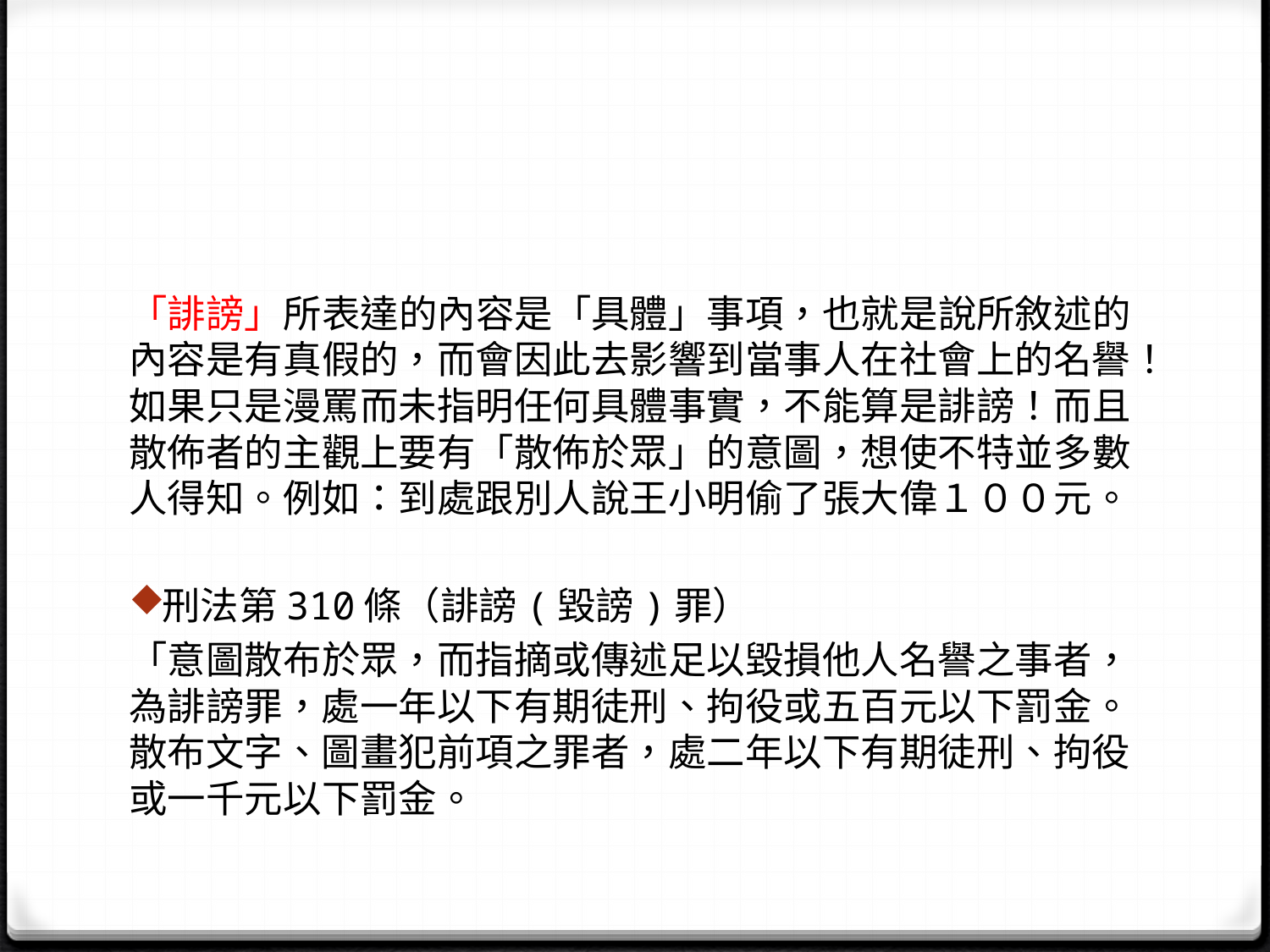

#
「誹謗」所表達的內容是「具體」事項，也就是說所敘述的內容是有真假的，而會因此去影響到當事人在社會上的名譽！如果只是漫罵而未指明任何具體事實，不能算是誹謗！而且散佈者的主觀上要有「散佈於眾」的意圖，想使不特並多數人得知。例如：到處跟別人說王小明偷了張大偉１００元。

刑法第310條（誹謗(毀謗)罪）
「意圖散布於眾，而指摘或傳述足以毀損他人名譽之事者，為誹謗罪，處一年以下有期徒刑、拘役或五百元以下罰金。散布文字、圖畫犯前項之罪者，處二年以下有期徒刑、拘役或一千元以下罰金。